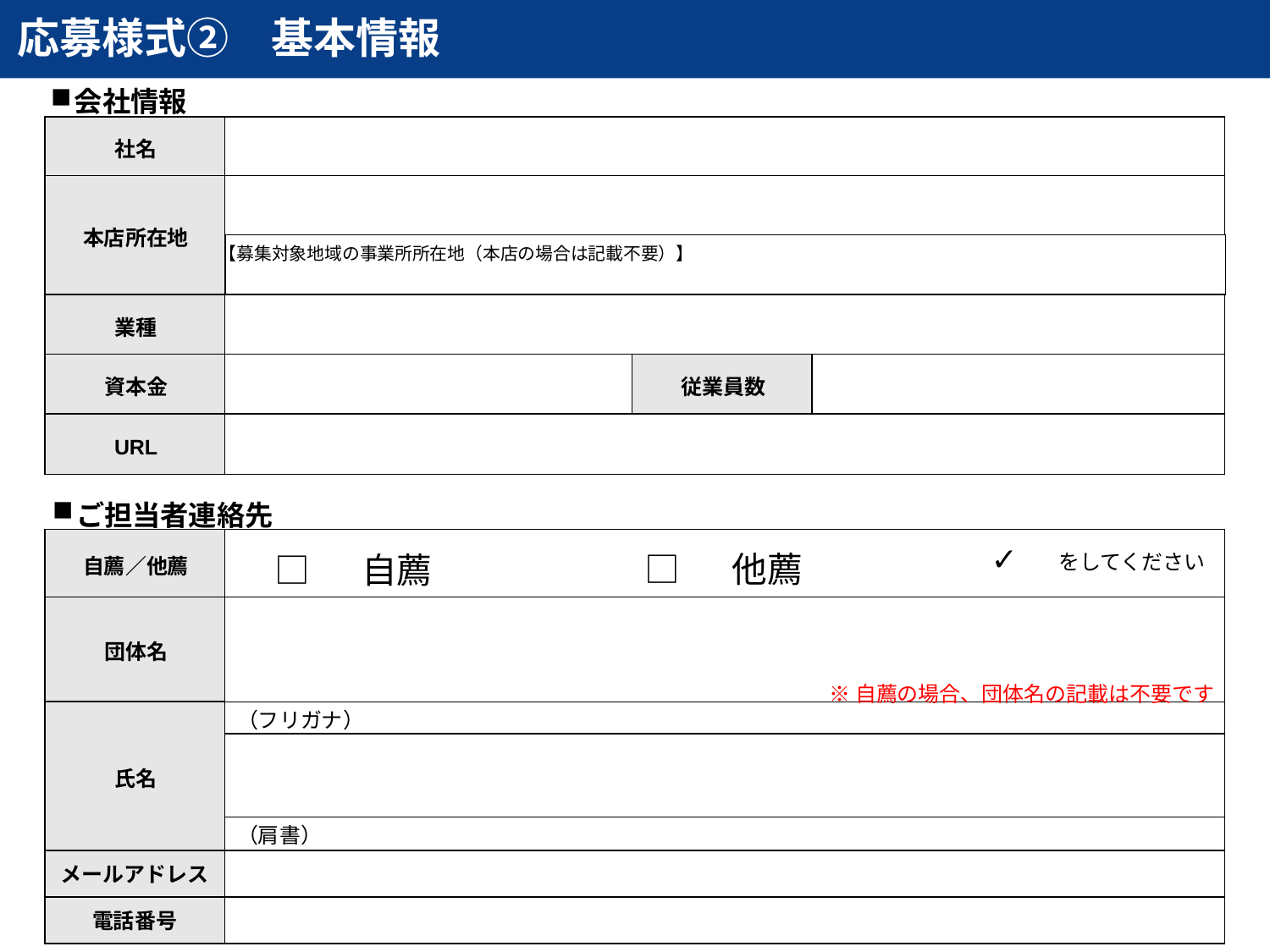

# 応募様式②　基本情報
会社情報
社名

本店所在地

【募集対象地域の事業所所在地（本店の場合は記載不要）】

業種
資本金

従業員数

URL

ご担当者連絡先
□　 他薦
□　 自薦

自薦／他薦
✓
をしてください
団体名

※自薦の場合、団体名の記載は不要です
氏名
（フリガナ）

（肩書）
メールアドレス

電話番号